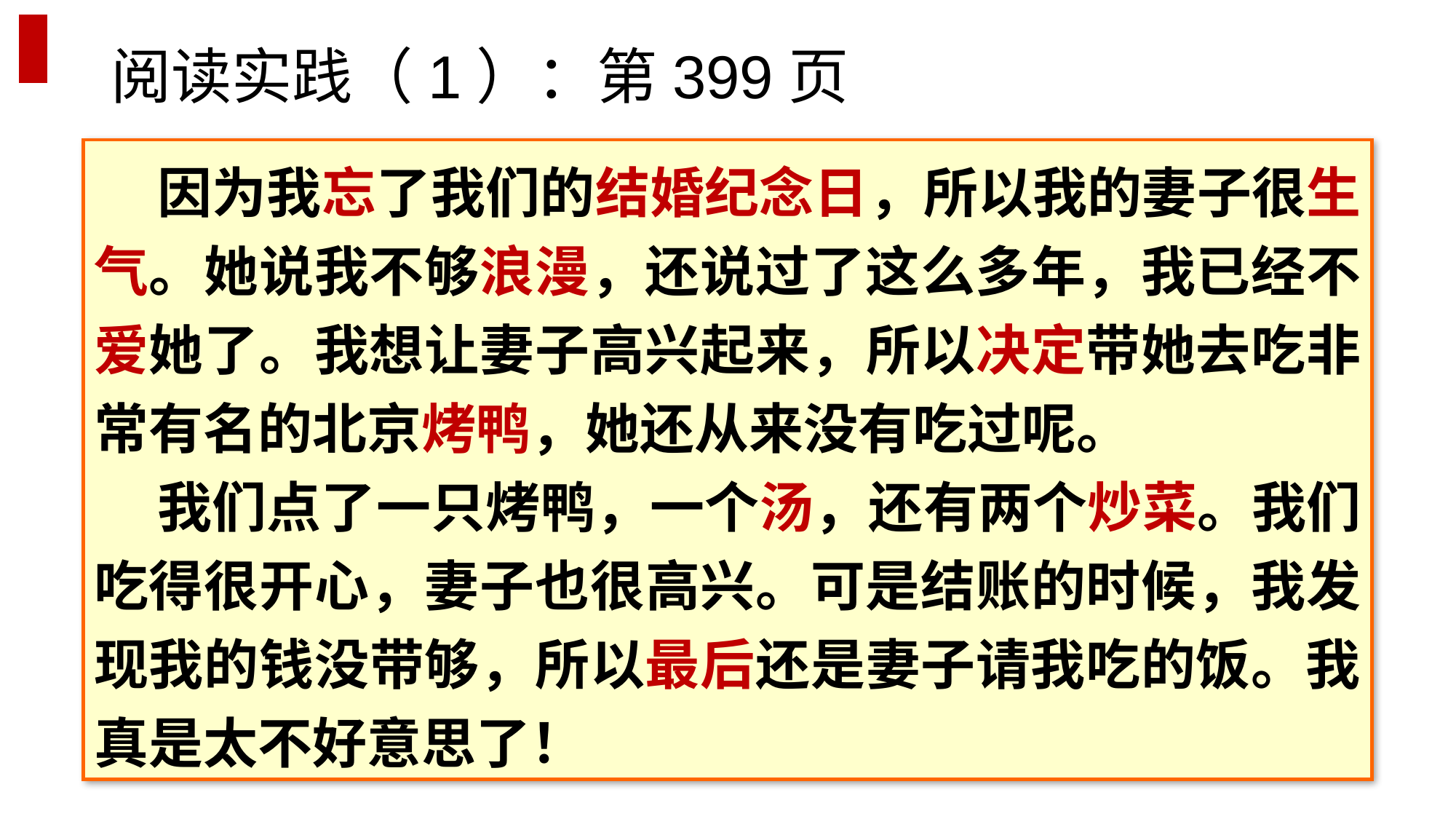

阅读实践（1）：第399页

    因为我忘了我们的结婚纪念日，所以我的妻子很生气。她说我不够浪漫，还说过了这么多年，我已经不爱她了。我想让妻子高兴起来，所以决定带她去吃非常有名的北京烤鸭，她还从来没有吃过呢。
    我们点了一只烤鸭，一个汤，还有两个炒菜。我们吃得很开心，妻子也很高兴。可是结账的时候，我发现我的钱没带够，所以最后还是妻子请我吃的饭。我真是太不好意思了！